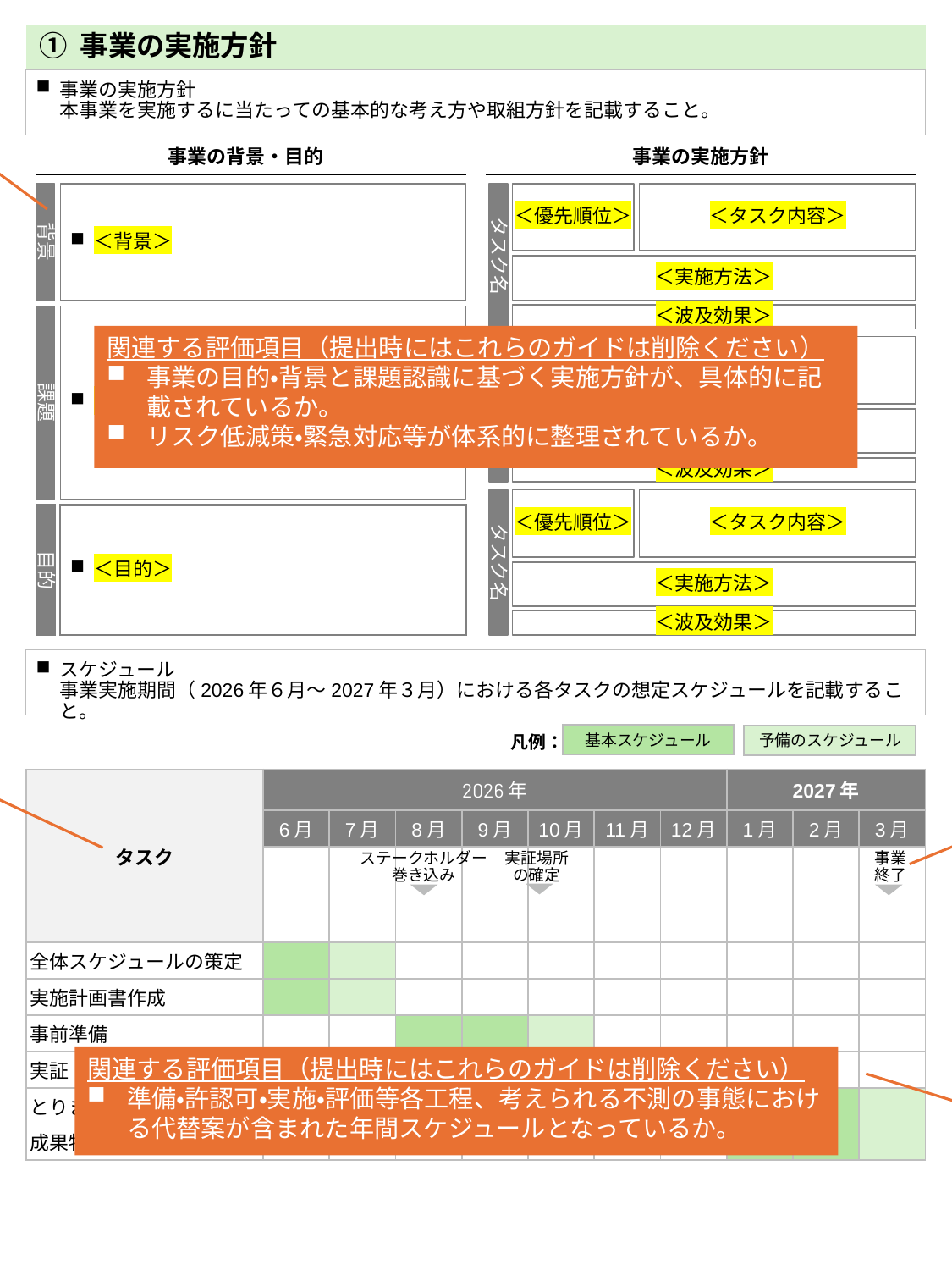

# ① 事業の実施方針
事業の実施方針
本事業を実施するに当たっての基本的な考え方や取組方針を記載すること。
評価項目に則した内容が記載されていればフォーマットは問いません。
（背景・目的、実施方針とも
　変更可）
関連する評価項目（提出時にはこれらのガイドは削除ください）
事業の目的・背景と課題認識に基づく実施方針が、具体的に記載されているか。
リスク低減策・緊急対応等が体系的に整理されているか。

適宜タスクを追加ください。
（記載済のものの修正も可）
適宜マイルストーンを追加ください。
（記載済のものの修正も可）
関連する評価項目（提出時にはこれらのガイドは削除ください）
準備・許認可・実施・評価等各工程、考えられる不測の事態における代替案が含まれた年間スケジュールとなっているか。
適宜実施時期を塗り潰しください。
（記載済のものの修正も可）
事業の背景・目的
事業の実施方針
＜優先順位＞
＜タスク内容＞
タスク名
＜実施方法＞
＜波及効果＞
背景
課題
目的
＜背景＞
＜課題＞
＜優先順位＞
＜タスク内容＞
タスク名
＜実施方法＞
＜波及効果＞
＜優先順位＞
＜タスク内容＞
タスク名
＜実施方法＞
＜波及効果＞
＜目的＞
スケジュール
事業実施期間（2026年６月～2027年３月）における各タスクの想定スケジュールを記載すること。
基本スケジュール
凡例：
予備のスケジュール
| タスク | 2026年 |  |  |  |  |  |  | 2027年 |  |  |
| --- | --- | --- | --- | --- | --- | --- | --- | --- | --- | --- |
|  | 6月 | 7月 | 8月 | 9月 | 10月 | 11月 | 12月 | 1月 | 2月 | 3月 |
|  |  |  |  |  |  |  |  |  |  |  |
| 全体スケジュールの策定 |  |  |  |  |  |  |  |  |  |  |
| 実施計画書作成 |  |  |  |  |  |  |  |  |  |  |
| 事前準備 |  |  |  |  |  |  |  |  |  |  |
| 実証 |  |  |  |  |  |  |  |  |  |  |
| とりまとめ |  |  |  |  |  |  |  |  |  |  |
| 成果物作成・発表 |  |  |  |  |  |  |  |  |  |  |
実証場所
の確定
ステークホルダー巻き込み
事業
終了